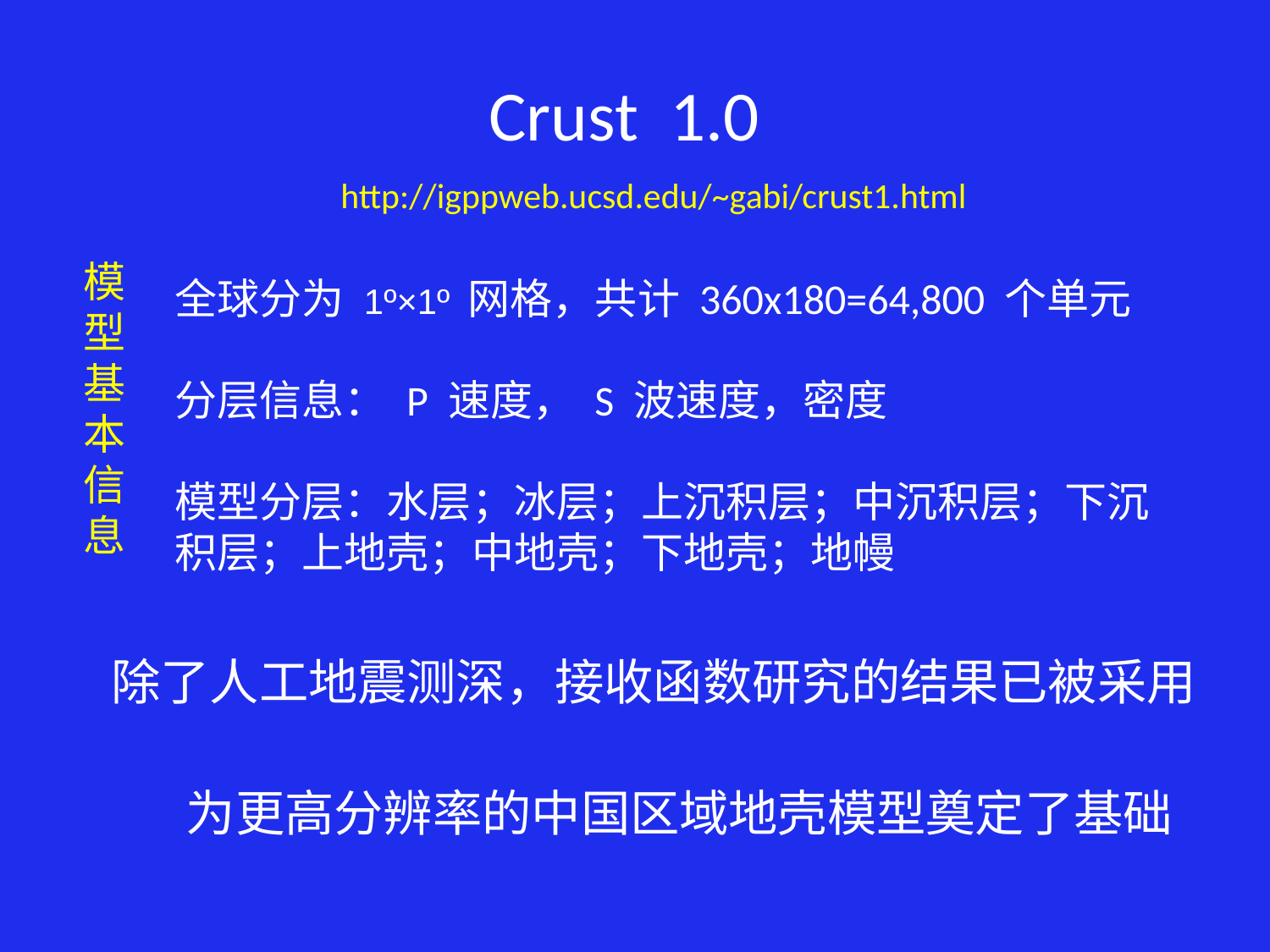

Crust  1.0
http://igppweb.ucsd.edu/~gabi/crust1.html
全球分为 1º×1º 网格，共计 360x180=64,800 个单元

分层信息： P 速度， S 波速度，密度

模型分层：水层；冰层；上沉积层；中沉积层；下沉积层；上地壳；中地壳；下地壳；地幔

模
型
基
本
信
息

除了人工地震测深，接收函数研究的结果已被采用
为更高分辨率的中国区域地壳模型奠定了基础